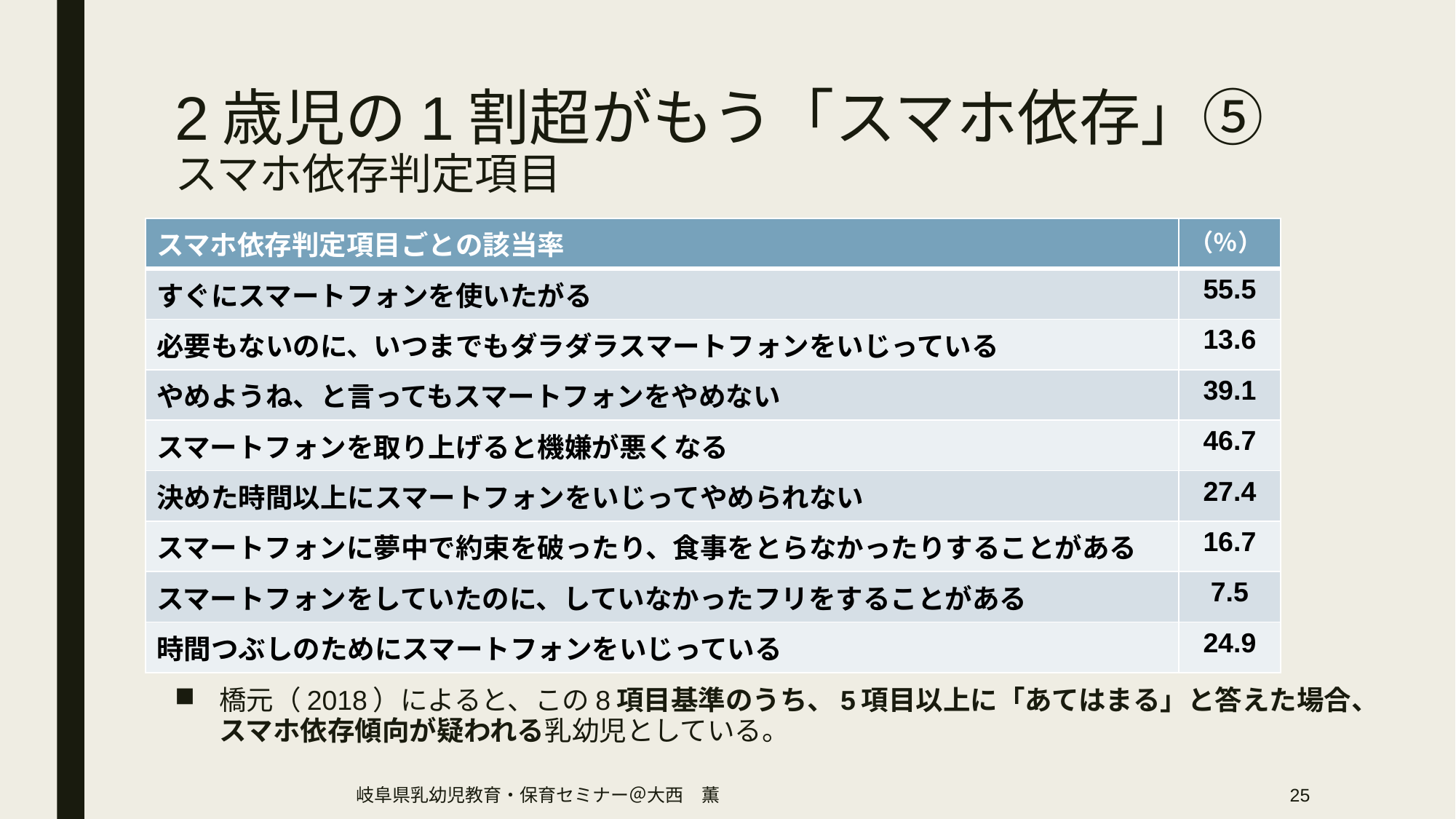

# 2歳児の1割超がもう「スマホ依存」⑤ スマホ依存判定項目
| スマホ依存判定項目ごとの該当率 | （％） |
| --- | --- |
| すぐにスマートフォンを使いたがる | 55.5 |
| 必要もないのに、いつまでもダラダラスマートフォンをいじっている | 13.6 |
| やめようね、と言ってもスマートフォンをやめない | 39.1 |
| スマートフォンを取り上げると機嫌が悪くなる | 46.7 |
| 決めた時間以上にスマートフォンをいじってやめられない | 27.4 |
| スマートフォンに夢中で約束を破ったり、食事をとらなかったりすることがある | 16.7 |
| スマートフォンをしていたのに、していなかったフリをすることがある | 7.5 |
| 時間つぶしのためにスマートフォンをいじっている | 24.9 |

橋元（2018）によると、この8項目基準のうち、5項目以上に「あてはまる」と答えた場合、スマホ依存傾向が疑われる乳幼児としている。

岐阜県乳幼児教育・保育セミナー＠大西　薫
25